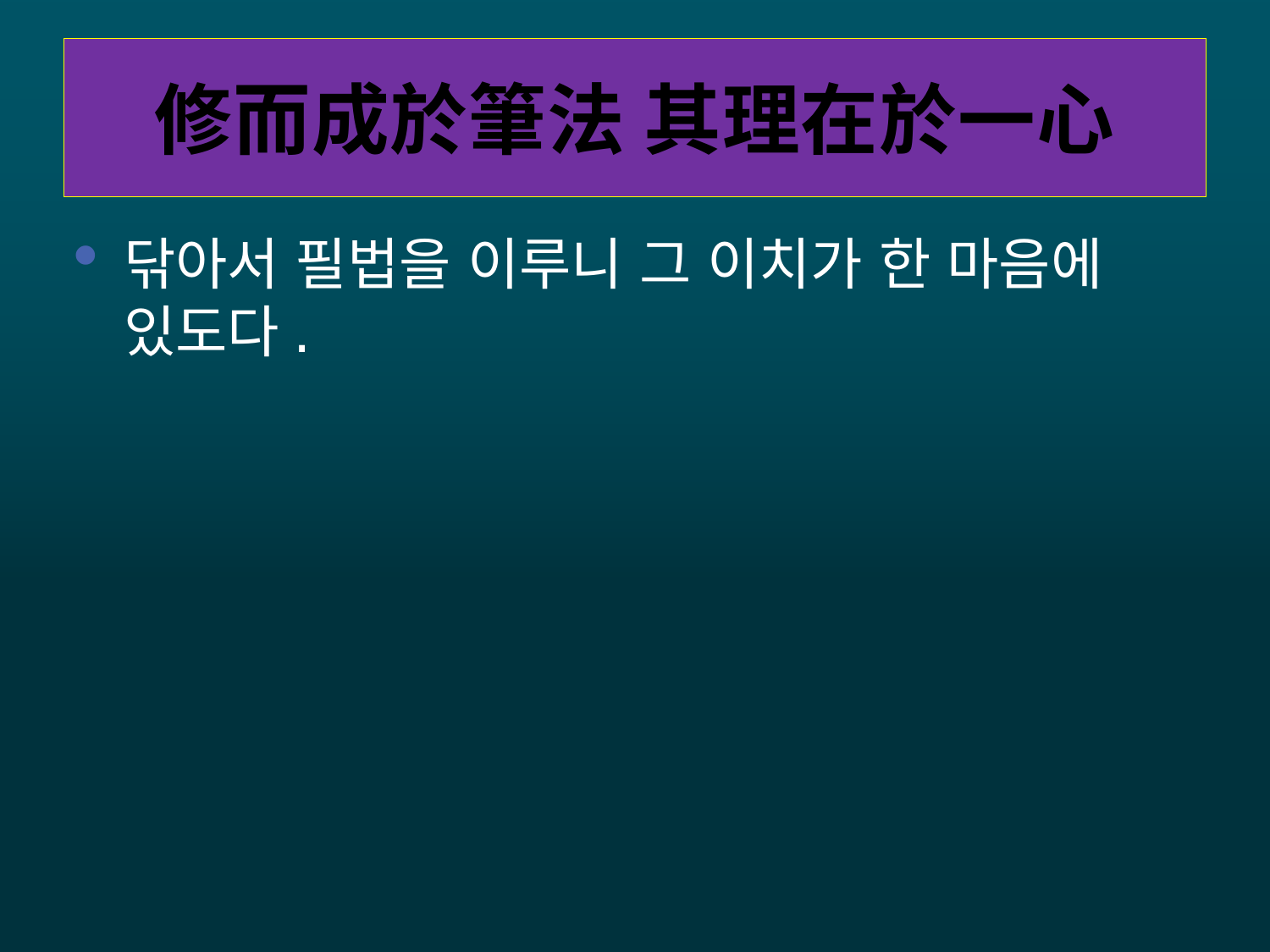

# 修而成於筆法 其理在於一心
닦아서 필법을 이루니 그 이치가 한 마음에 있도다.